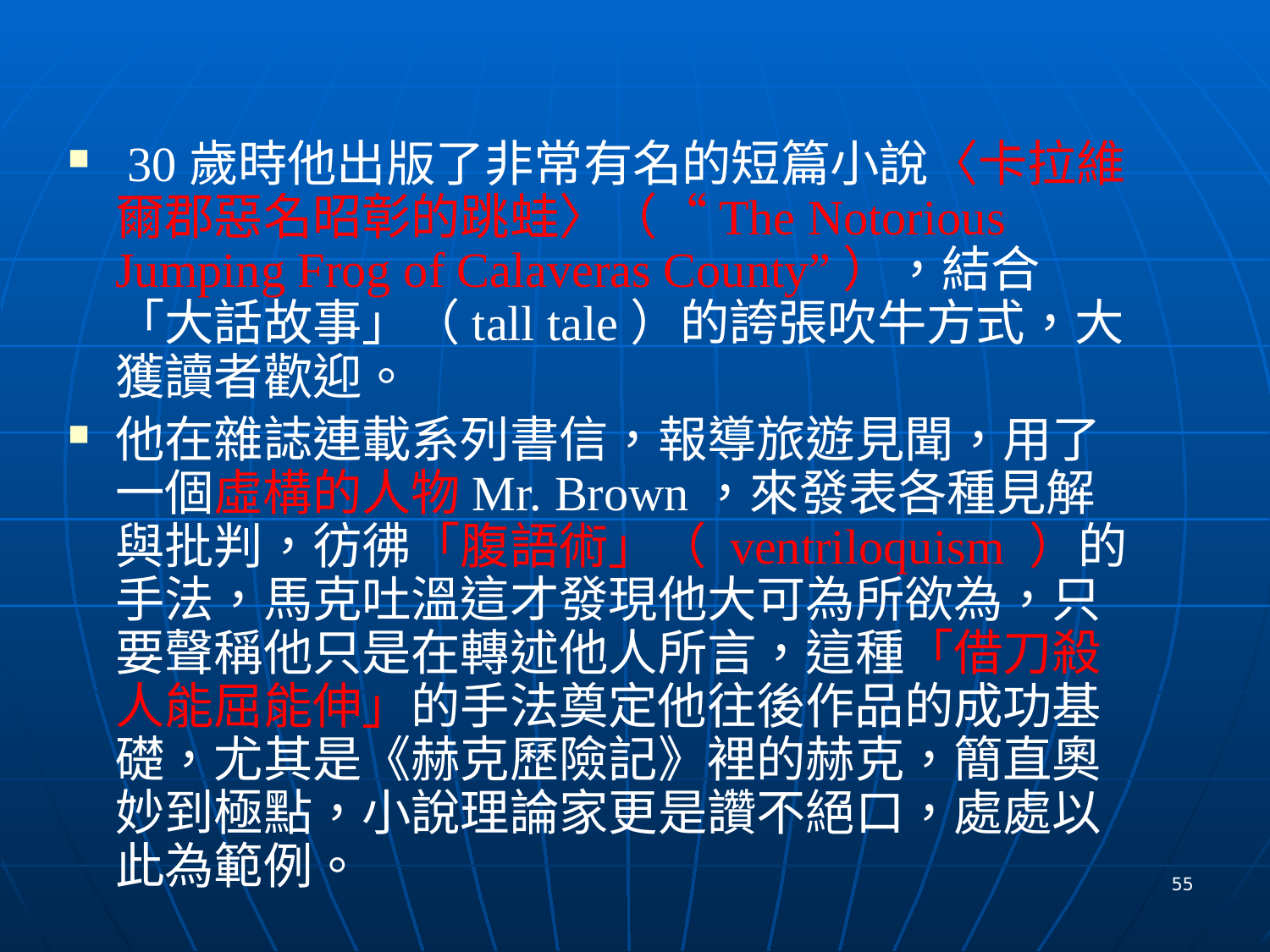

30歲時他出版了非常有名的短篇小說〈卡拉維爾郡惡名昭彰的跳蛙〉（“The Notorious Jumping Frog of Calaveras County”），結合「大話故事」（tall tale）的誇張吹牛方式，大獲讀者歡迎。
他在雜誌連載系列書信，報導旅遊見聞，用了一個虛構的人物Mr. Brown，來發表各種見解與批判，彷彿「腹語術」（ ventriloquism ）的手法，馬克吐溫這才發現他大可為所欲為，只要聲稱他只是在轉述他人所言，這種「借刀殺人能屈能伸」的手法奠定他往後作品的成功基礎，尤其是《赫克歷險記》裡的赫克，簡直奧妙到極點，小說理論家更是讚不絕口，處處以此為範例。

55